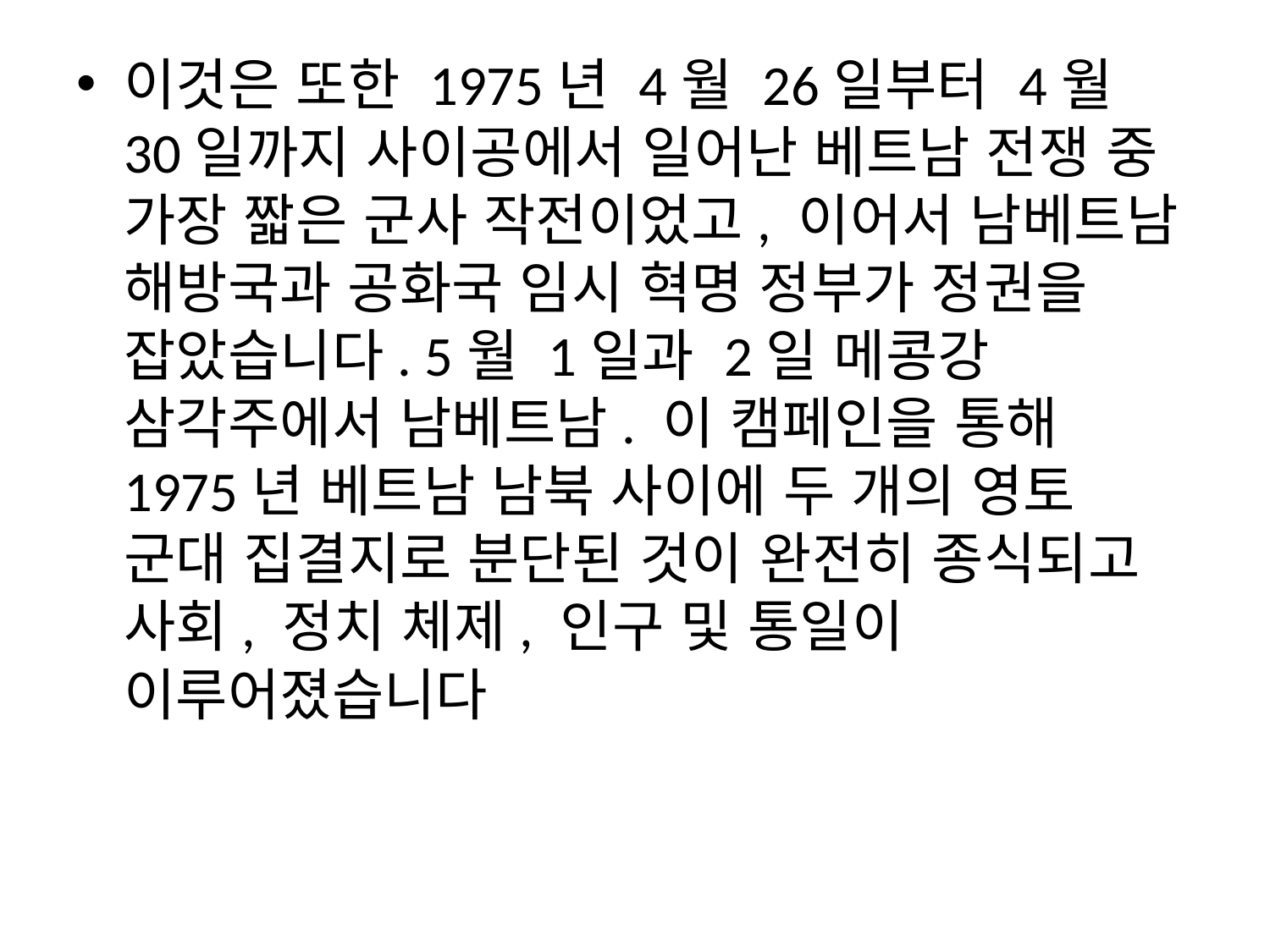

이것은 또한 1975년 4월 26일부터 4월 30일까지 사이공에서 일어난 베트남 전쟁 중 가장 짧은 군사 작전이었고, 이어서 남베트남 해방국과 공화국 임시 혁명 정부가 정권을 잡았습니다. 5월 1일과 2일 메콩강 삼각주에서 남베트남. 이 캠페인을 통해 1975년 베트남 남북 사이에 두 개의 영토 군대 집결지로 분단된 것이 완전히 종식되고 사회, 정치 체제, 인구 및 통일이 이루어졌습니다